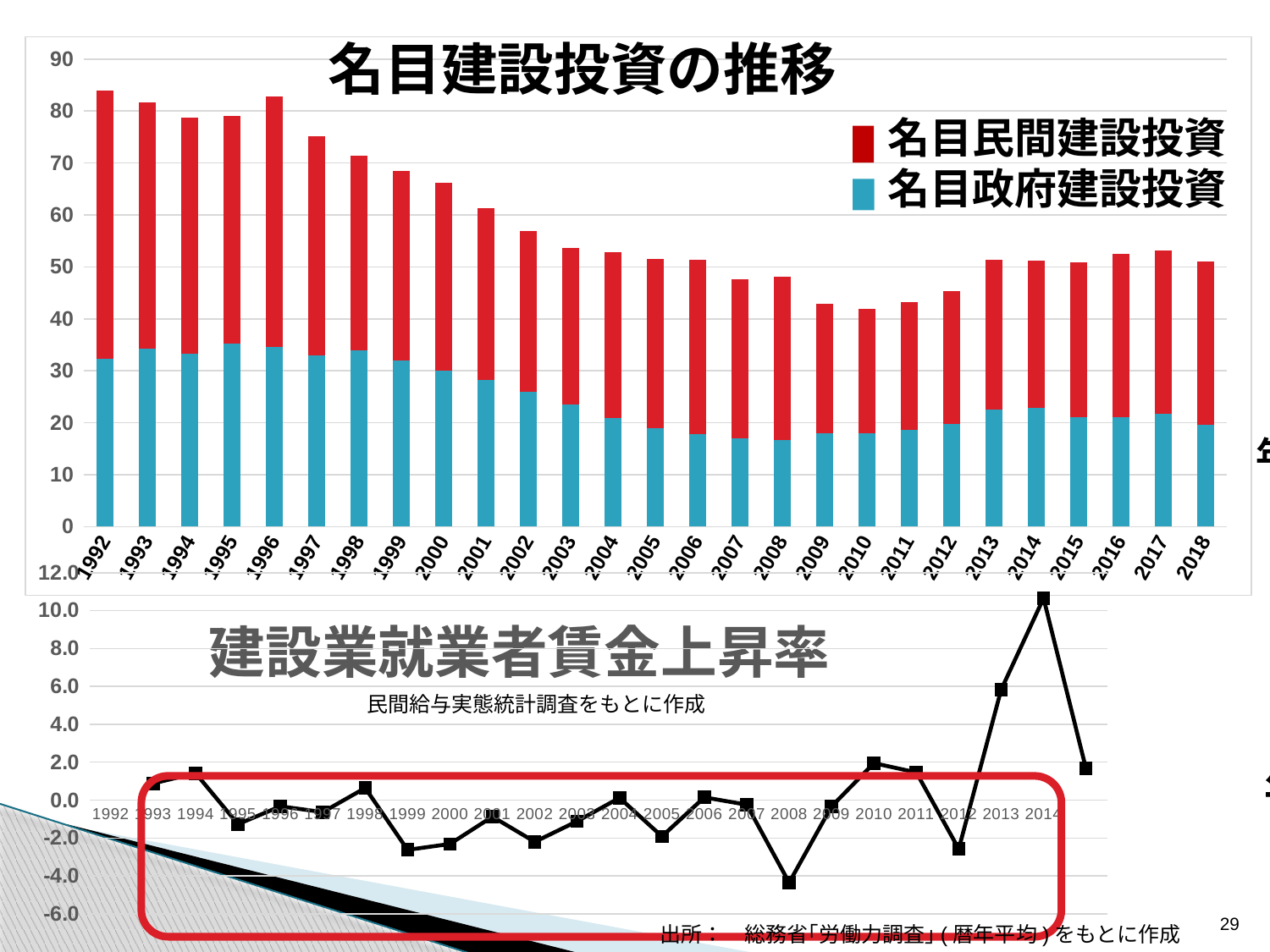

名目建設投資の推移

### Chart

| Category |  |  |
|---|---|---|
| 1992 | 32.3343 | 51.6365 |
| 1993 | 34.2083 | 47.485 |
| 1994 | 33.2547 | 45.4976 |
| 1995 | 35.1986 | 43.8182 |
| 1996 | 34.5775 | 48.2302 |
| 1997 | 32.9642 | 42.2263 |
| 1998 | 33.993 | 37.4339 |
| 1999 | 31.9379 | 36.566 |
| 2000 | 29.9601 | 36.2347 |
| 2001 | 28.1931 | 33.0944 |
| 2002 | 25.9174 | 30.9227 |
| 2003 | 23.4509 | 30.2371 |
| 2004 | 20.8282 | 31.9964 |
| 2005 | 18.9738 | 32.5938 |
| 2006 | 17.7965 | 33.5316 |
| 2007 | 16.9463 | 30.7498 |
| 2008 | 16.7177 | 31.434 |
| 2009 | 17.9348 | 25.0301 |
| 2010 | 17.982 | 23.9462 |
| 2011 | 18.6108 | 24.6815 |
| 2012 | 19.717 | 25.5744 |
| 2013 | 22.5608 | 28.7376 |
| 2014 | 22.8616 | 28.2794 |
| 2015 | 21.12 | 29.7 |
| 2016 | 21.09 | 31.38 |
| 2017 | 21.78 | 31.33 |
| 2018 | 19.62 | 31.4 |
名目民間建設投資
名目政府建設投資

年度

### Chart

| Category |  |
|---|---|
| 1992 | None |
| 1993 | 0.880669308674598 |
| 1994 | 1.4185945002182478 |
| 1995 | -1.2696363245104436 |
| 1996 | -0.326939843068871 |
| 1997 | -0.6341570085283195 |
| 1998 | 0.6382042253521121 |
| 1999 | -2.624097966324072 |
| 2000 | -2.3130473837862127 |
| 2001 | -0.8735632183907995 |
| 2002 | -2.20315398886828 |
| 2003 | -1.114536400284564 |
| 2004 | 0.11990407673860659 |
| 2005 | -1.9161676646706525 |
| 2006 | 0.146520146520146 |
| 2007 | -0.24384296513045456 |
| 2008 | -4.351014421901738 |
| 2009 | -0.332225913621258 |
| 2010 | 1.9487179487179418 |
| 2011 | 1.4587525150905378 |
| 2012 | -2.578086266732768 |
| 2013 | 5.82697201017811 |
| 2014 | 10.651598942053383 |
建設業就業者賃金上昇率
民間給与実態統計調査をもとに作成
年

29
出所：　総務省｢労働力調査｣(暦年平均)をもとに作成